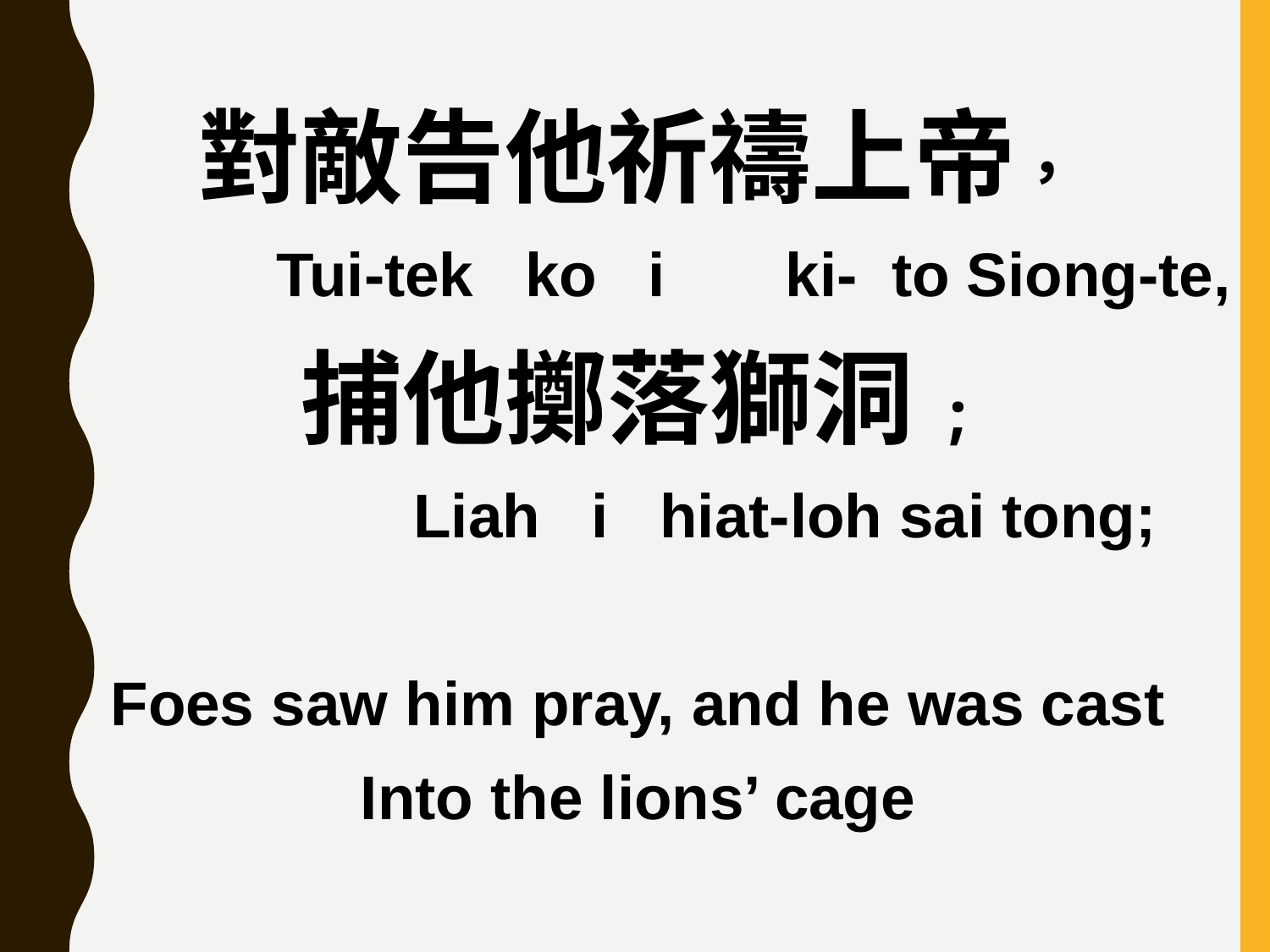

對敵告他祈禱上帝，
               Tui-tek   ko   i       ki-  to Siong-te,
捕他擲落獅洞;
                       Liah   i   hiat-loh sai tong;

Foes saw him pray, and he was cast
Into the lions’ cage